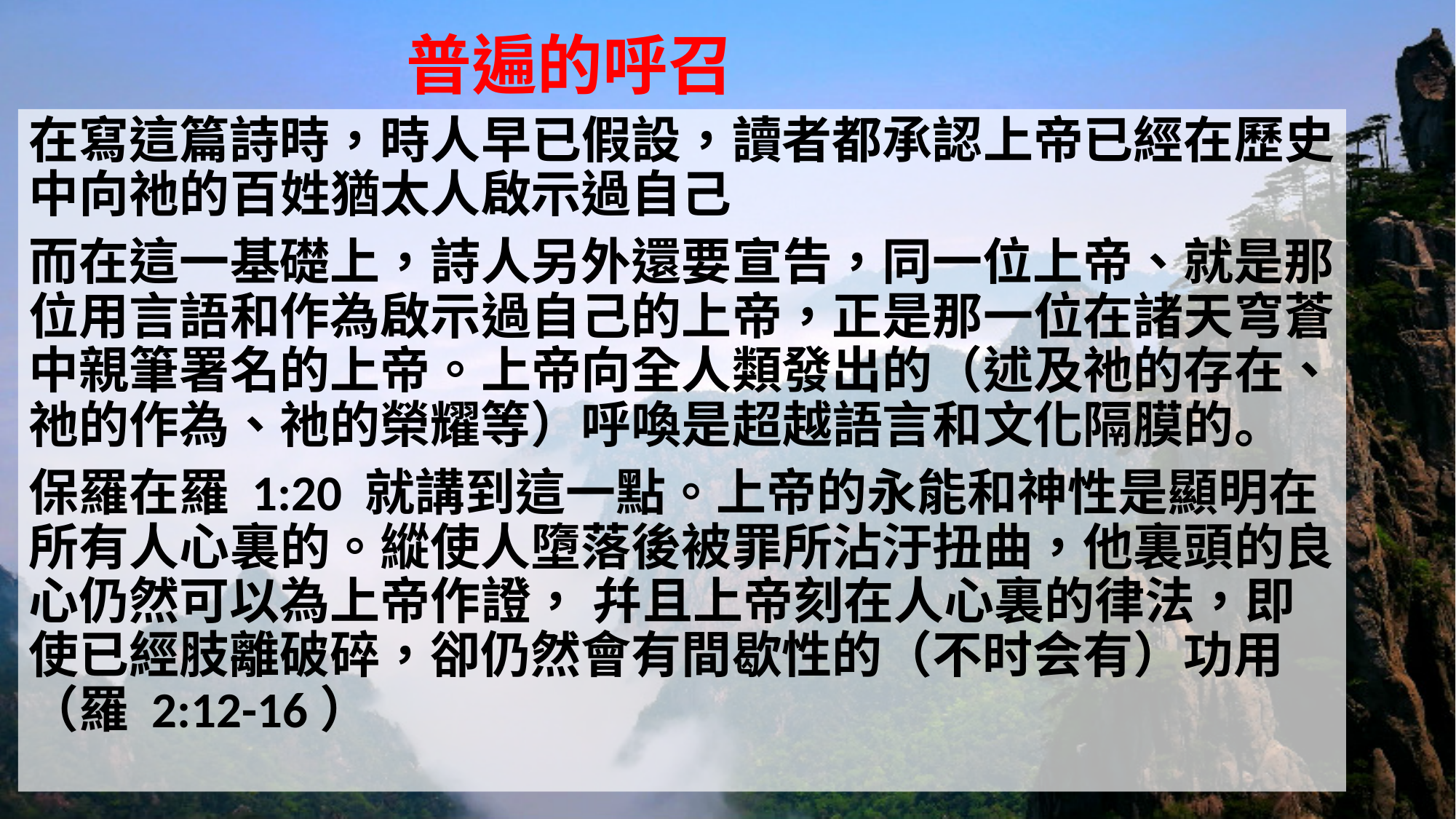

# 普遍的呼召
在寫這篇詩時，時人早已假設，讀者都承認上帝已經在歷史中向祂的百姓猶太人啟示過自己
而在這一基礎上，詩人另外還要宣告，同一位上帝、就是那位用言語和作為啟示過自己的上帝，正是那一位在諸天穹蒼中親筆署名的上帝。上帝向全人類發出的（述及祂的存在、祂的作為、祂的榮耀等）呼喚是超越語言和文化隔膜的。
保羅在羅 1:20 就講到這一點。上帝的永能和神性是顯明在所有人心裏的。縱使人墮落後被罪所沾汙扭曲，他裏頭的良心仍然可以為上帝作證， 幷且上帝刻在人心裏的律法，即使已經肢離破碎，卻仍然會有間歇性的（不时会有）功用（羅 2:12-16）